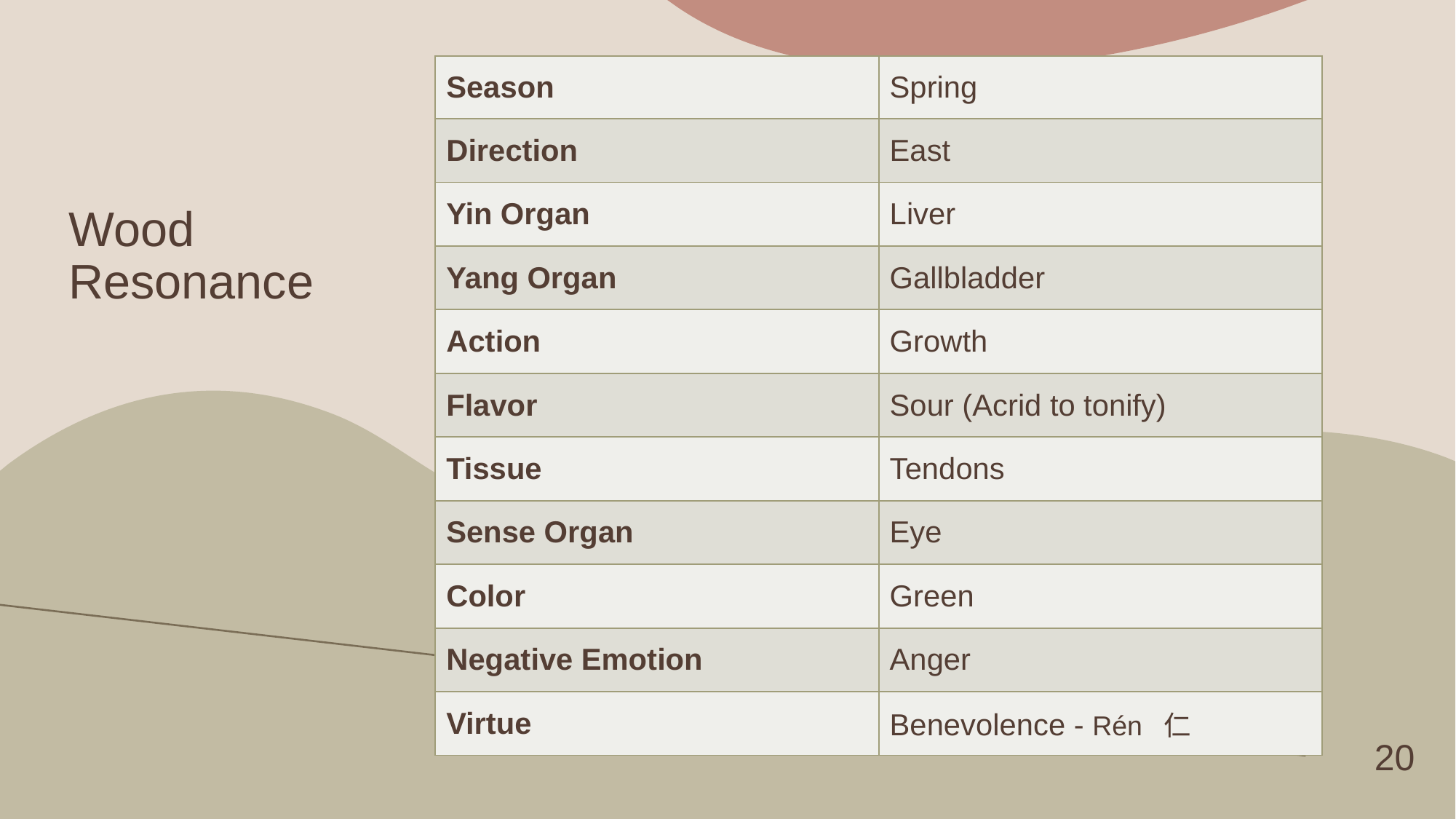

| Season | Spring |
| --- | --- |
| Direction | East |
| Yin Organ | Liver |
| Yang Organ | Gallbladder |
| Action | Growth |
| Flavor | Sour (Acrid to tonify) |
| Tissue | Tendons |
| Sense Organ | Eye |
| Color | Green |
| Negative Emotion | Anger |
| Virtue | Benevolence - Rén 仁 |
# Wood Resonance
20